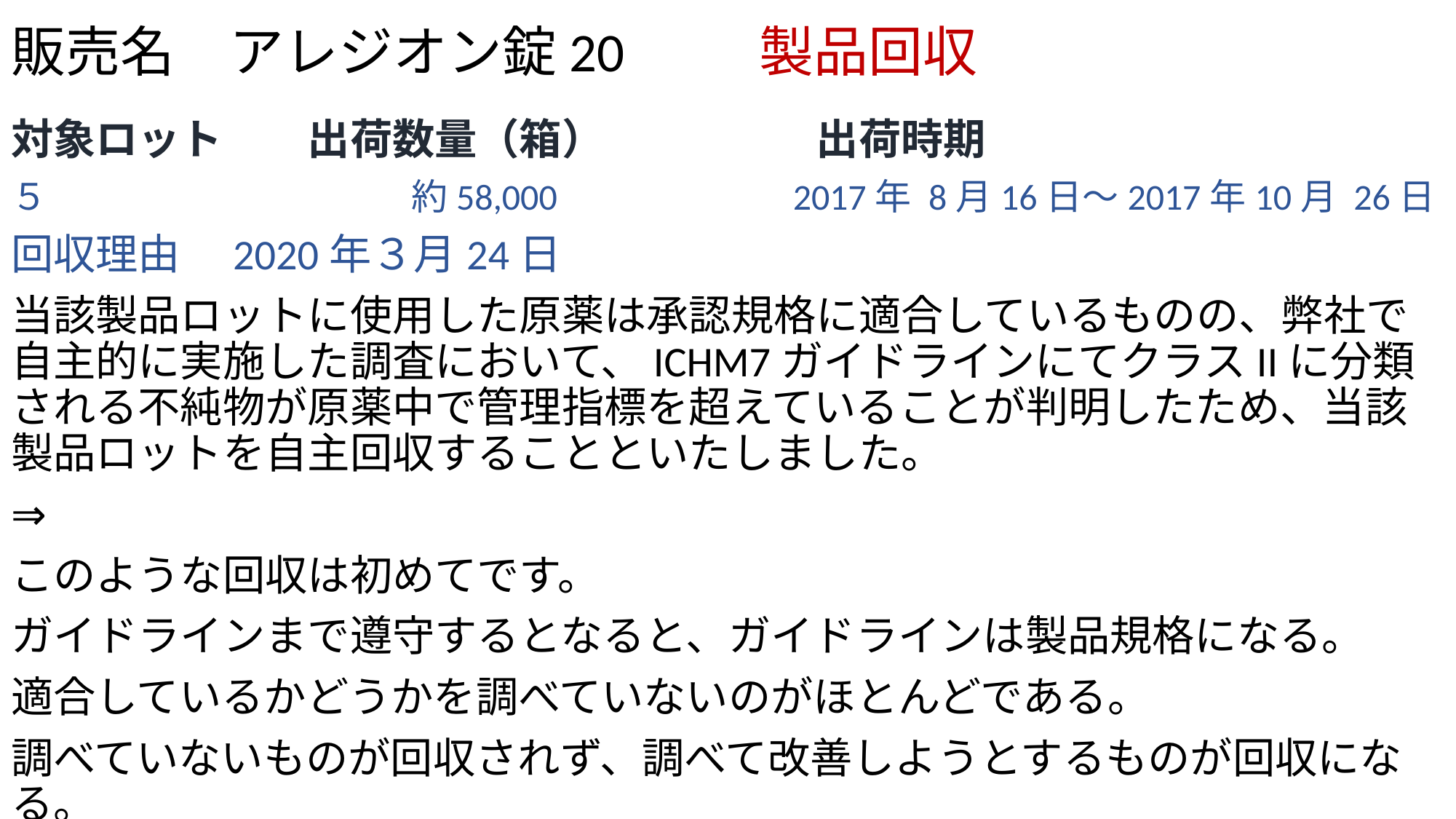

# 販売名　アレジオン錠20 　　製品回収
対象ロット　　出荷数量（箱）　　　　　出荷時期
５　　　　　　　　　　約58,000　　　　　　2017年 8月16日～2017年10月 26日
回収理由　2020年３月24日
当該製品ロットに使用した原薬は承認規格に適合しているものの、弊社で自主的に実施した調査において、ICHM7ガイドラインにてクラスIIに分類される不純物が原薬中で管理指標を超えていることが判明したため、当該製品ロットを自主回収することといたしました。
⇒
このような回収は初めてです。
ガイドラインまで遵守するとなると、ガイドラインは製品規格になる。
適合しているかどうかを調べていないのがほとんどである。
調べていないものが回収されず、調べて改善しようとするものが回収になる。